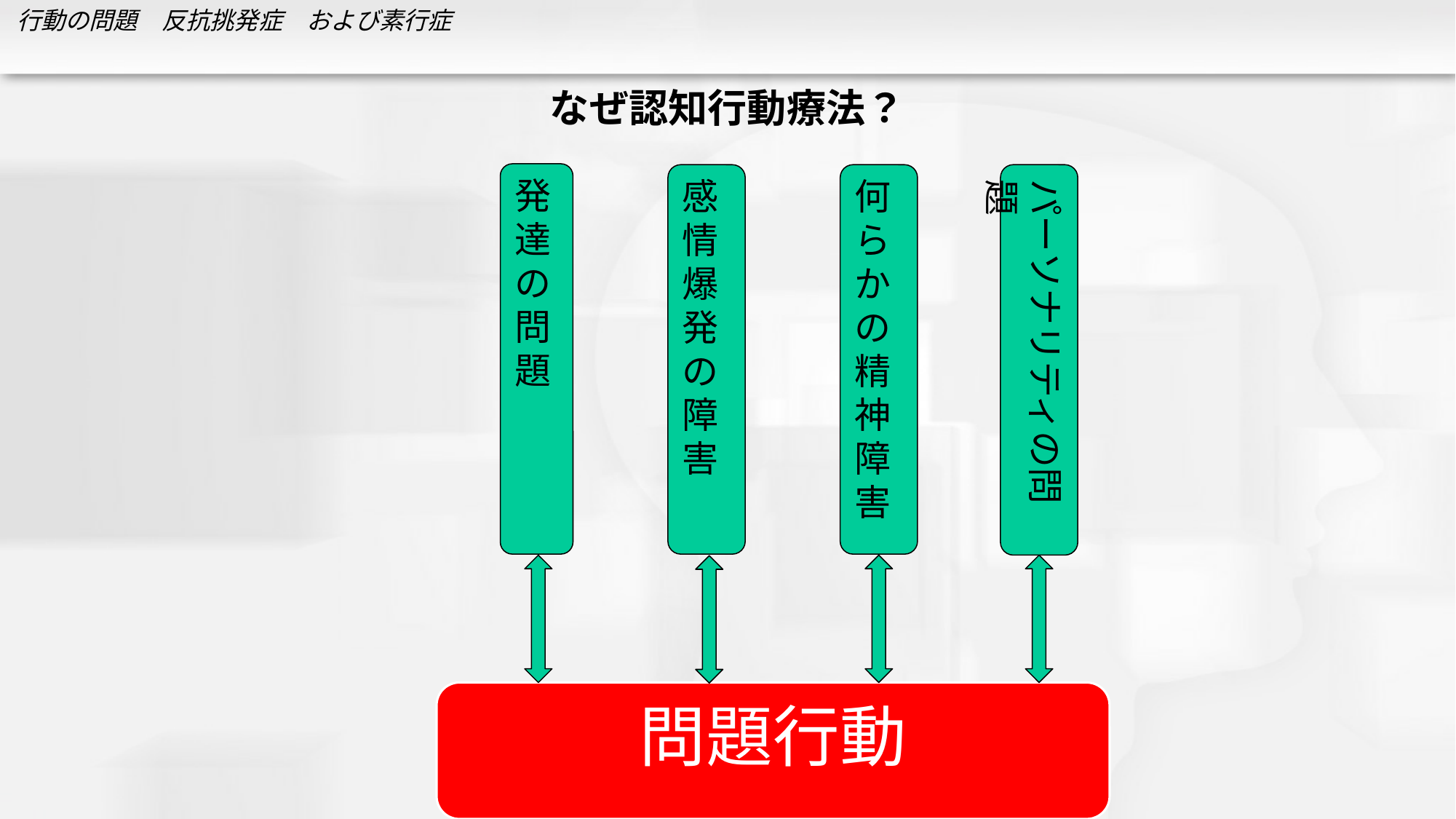

# なぜ認知行動療法？
発達の問題
パーソナリティの問題
感情爆発の障害
何らかの精神障害

問題行動